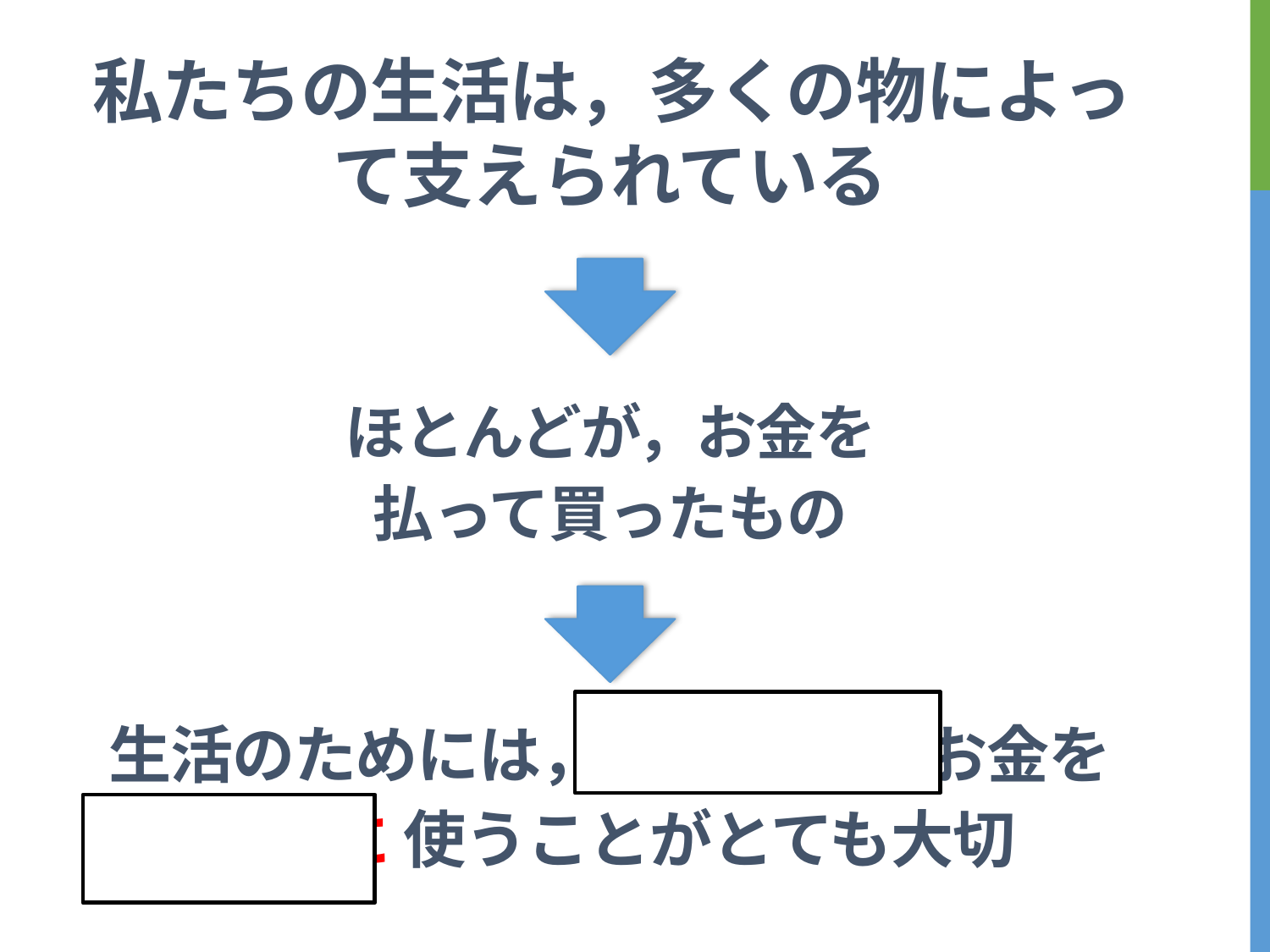

# 私たちの生活は，多くの物によって支えられている

ほとんどが，お金を
払って買ったもの

生活のためには，かぎりある お金を
有効に 使うことがとても大切